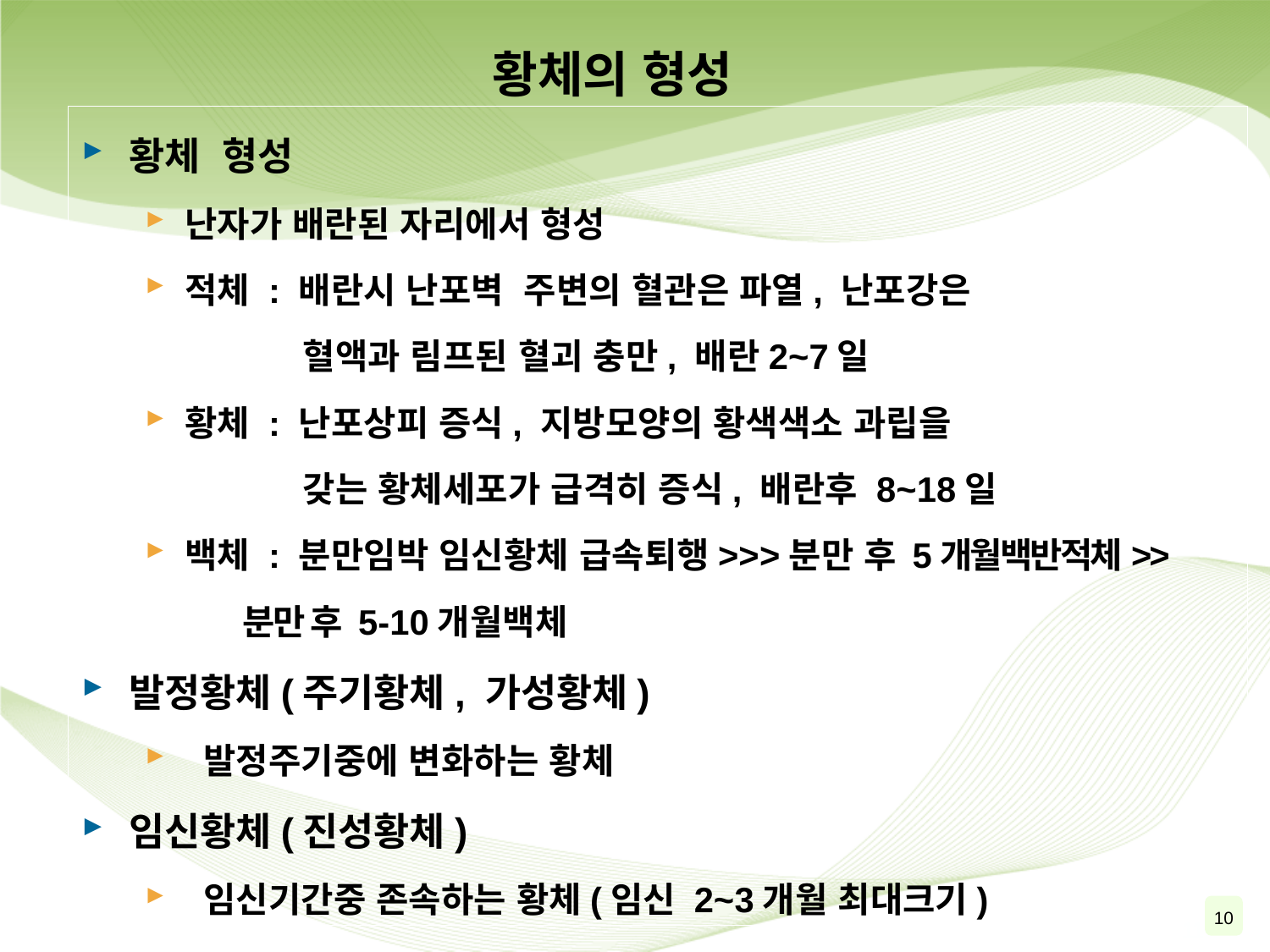

# 황체의 형성
황체  형성
난자가 배란된 자리에서 형성
적체 : 배란시 난포벽  주변의 혈관은 파열, 난포강은
               혈액과 림프된 혈괴 충만, 배란2~7일
황체 : 난포상피 증식, 지방모양의 황색색소 과립을
               갖는 황체세포가 급격히 증식, 배란후 8~18일
백체 : 분만임박 임신황체 급속퇴행>>>분만 후 5개월백반적체>>
              분만 후 5-10개월백체
발정황체(주기황체, 가성황체)
 발정주기중에 변화하는 황체
임신황체(진성황체)
 임신기간중 존속하는 황체(임신 2~3개월 최대크기)
10
11